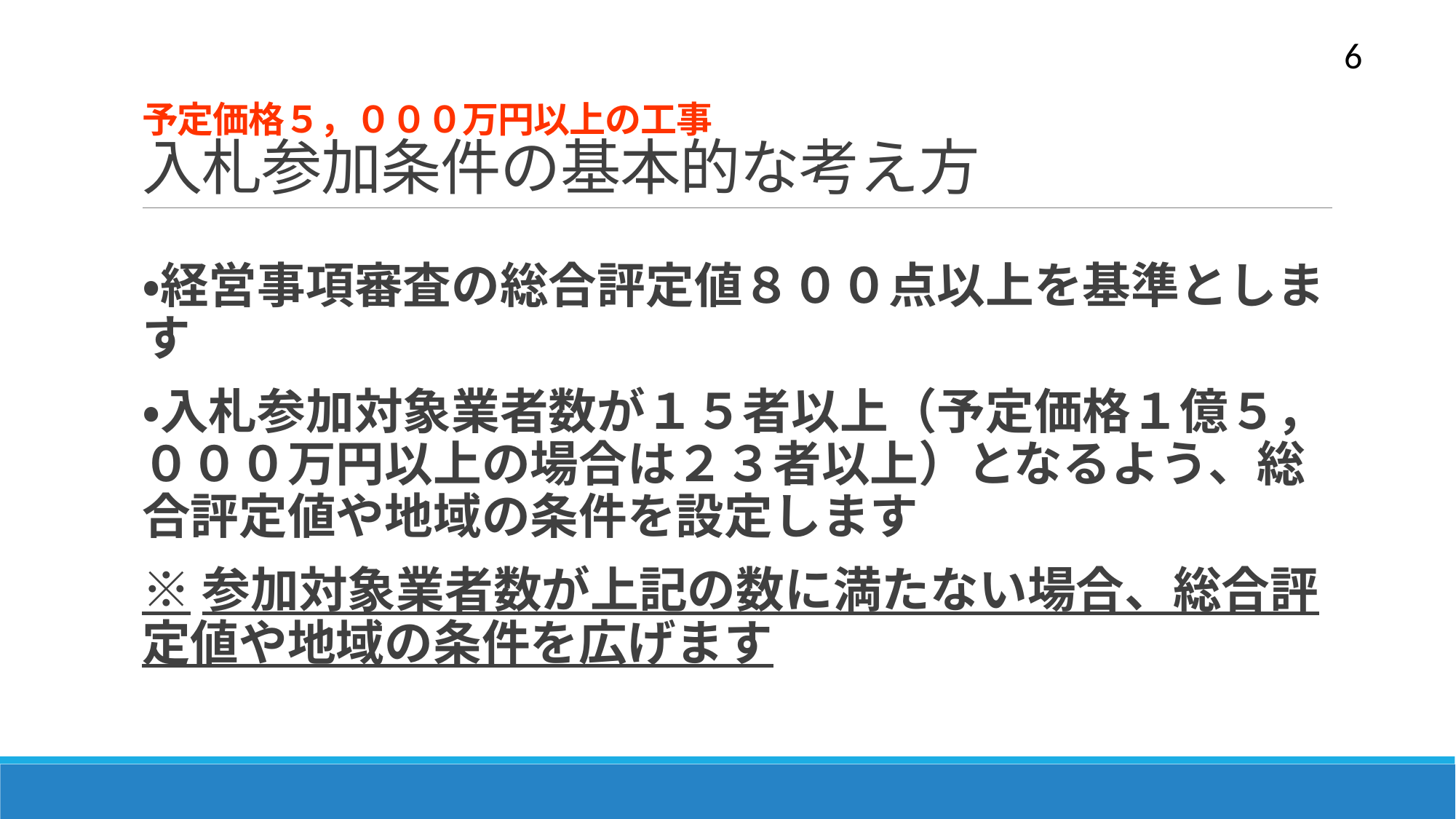

6
# 予定価格５，０００万円以上の工事 入札参加条件の基本的な考え方
・経営事項審査の総合評定値８００点以上を基準とします
・入札参加対象業者数が１５者以上（予定価格１億５，０００万円以上の場合は２３者以上）となるよう、総合評定値や地域の条件を設定します
※参加対象業者数が上記の数に満たない場合、総合評定値や地域の条件を広げます